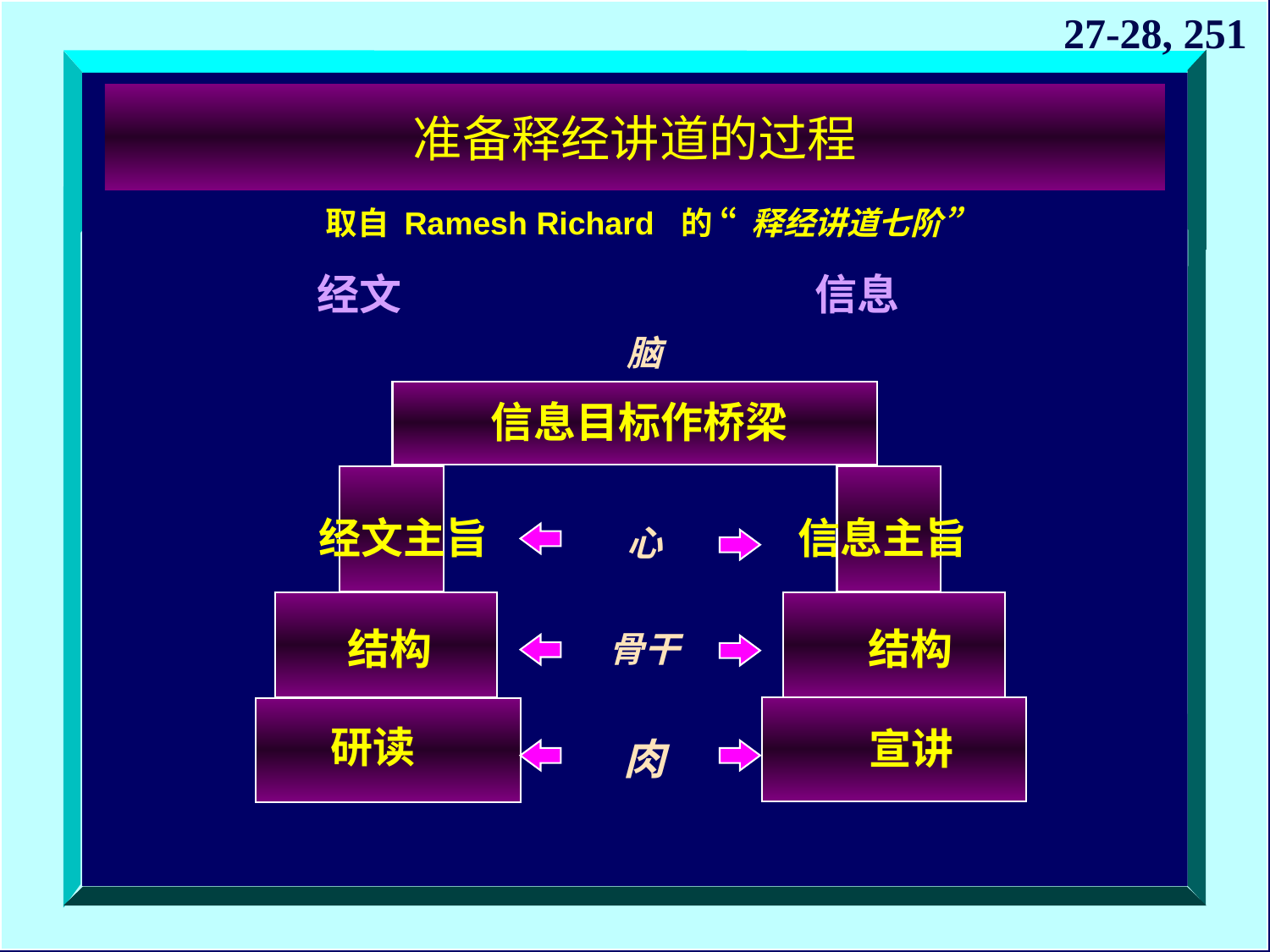

27-28, 251
准备释经讲道的过程
取自 Ramesh Richard 的 “释经讲道七阶”
经文
信息
脑

信息目标作桥梁

经文主旨
信息主旨
心

结构
结构
骨干

研读
宣讲
肉